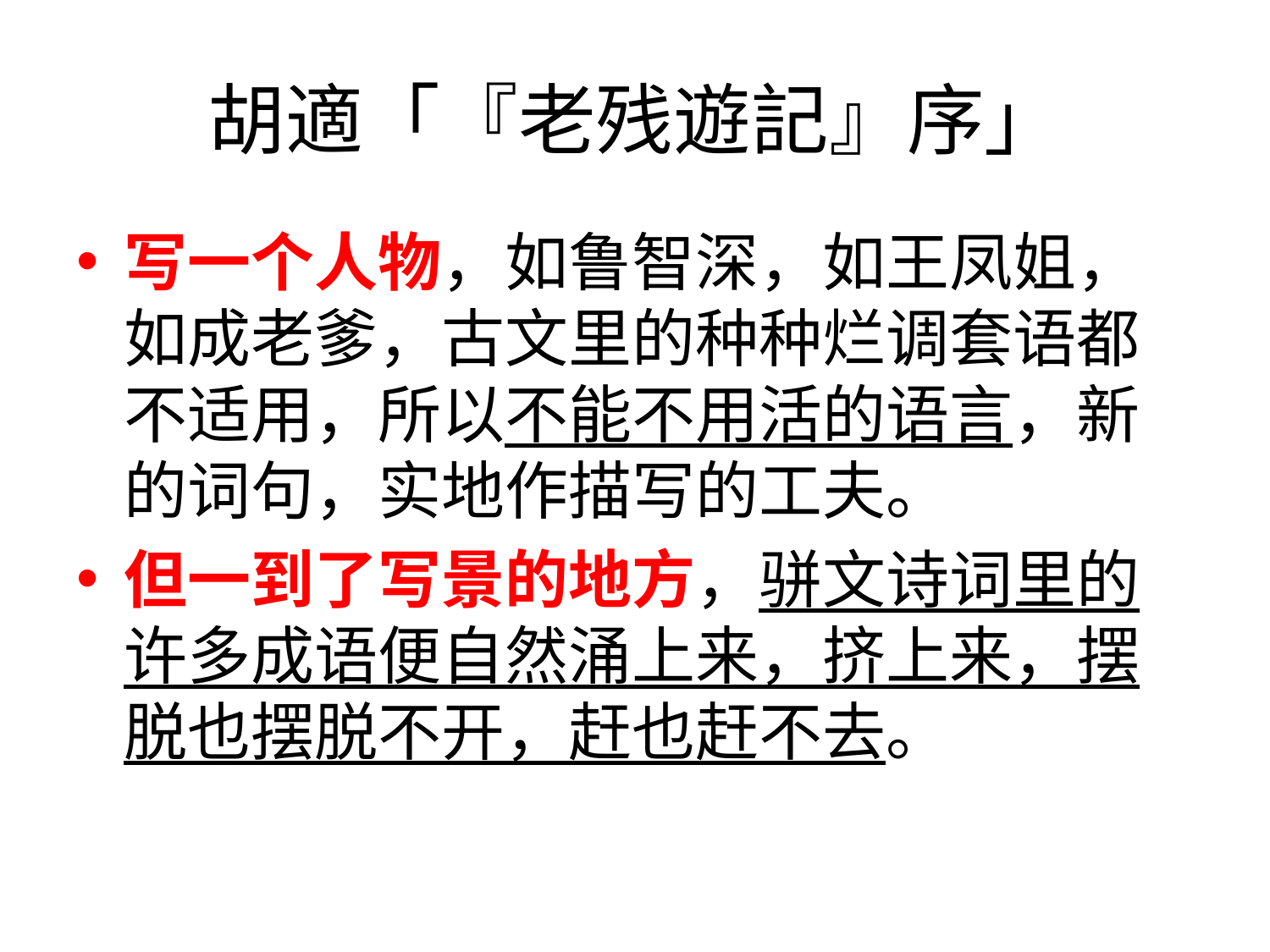

# 胡適「『老残遊記』序」
写一个人物，如鲁智深，如王凤姐，如成老爹，古文里的种种烂调套语都不适用，所以不能不用活的语言，新的词句，实地作描写的工夫。
但一到了写景的地方，骈文诗词里的许多成语便自然涌上来，挤上来，摆脱也摆脱不开，赶也赶不去。